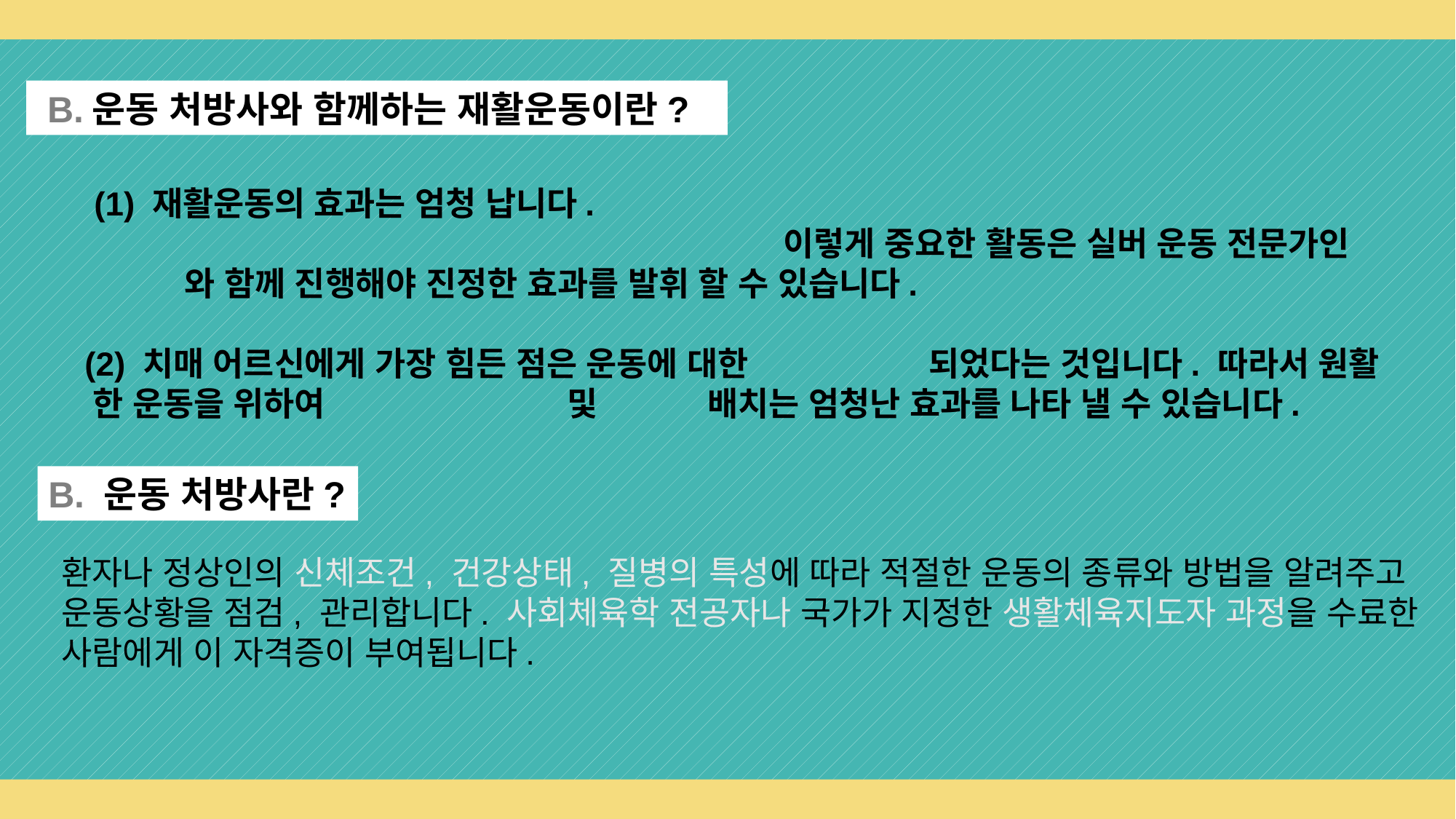

B.운동 처방사와 함께하는 재활운동이란?
          (1) 재활운동의 효과는 엄청 납니다. 심혈지관 감소 효과, 대사질환 감소효과, 근골격건강 증진
        효과, 생활기능 향상 효과, 정신건강 증진 효과. 이렇게 중요한 활동은 실버 운동 전문가인 운동
        처방사와 함께 진행해야 진정한 효과를 발휘 할 수 있습니다.

        (2) 치매 어르신에게 가장 힘든 점은 운동에 대한 의지가 결여 되었다는 것입니다. 따라서 원활
        한 운동을 위하여 다양한 운동기구 및 전문가 배치는 엄청난 효과를 나타 낼 수 있습니다.

B. 운동 처방사란?
환자나 정상인의 신체조건, 건강상태, 질병의 특성에 따라 적절한 운동의 종류와 방법을 알려주고 운동상황을 점검, 관리합니다. 사회체육학 전공자나 국가가 지정한 생활체육지도자 과정을 수료한 사람에게 이 자격증이 부여됩니다.